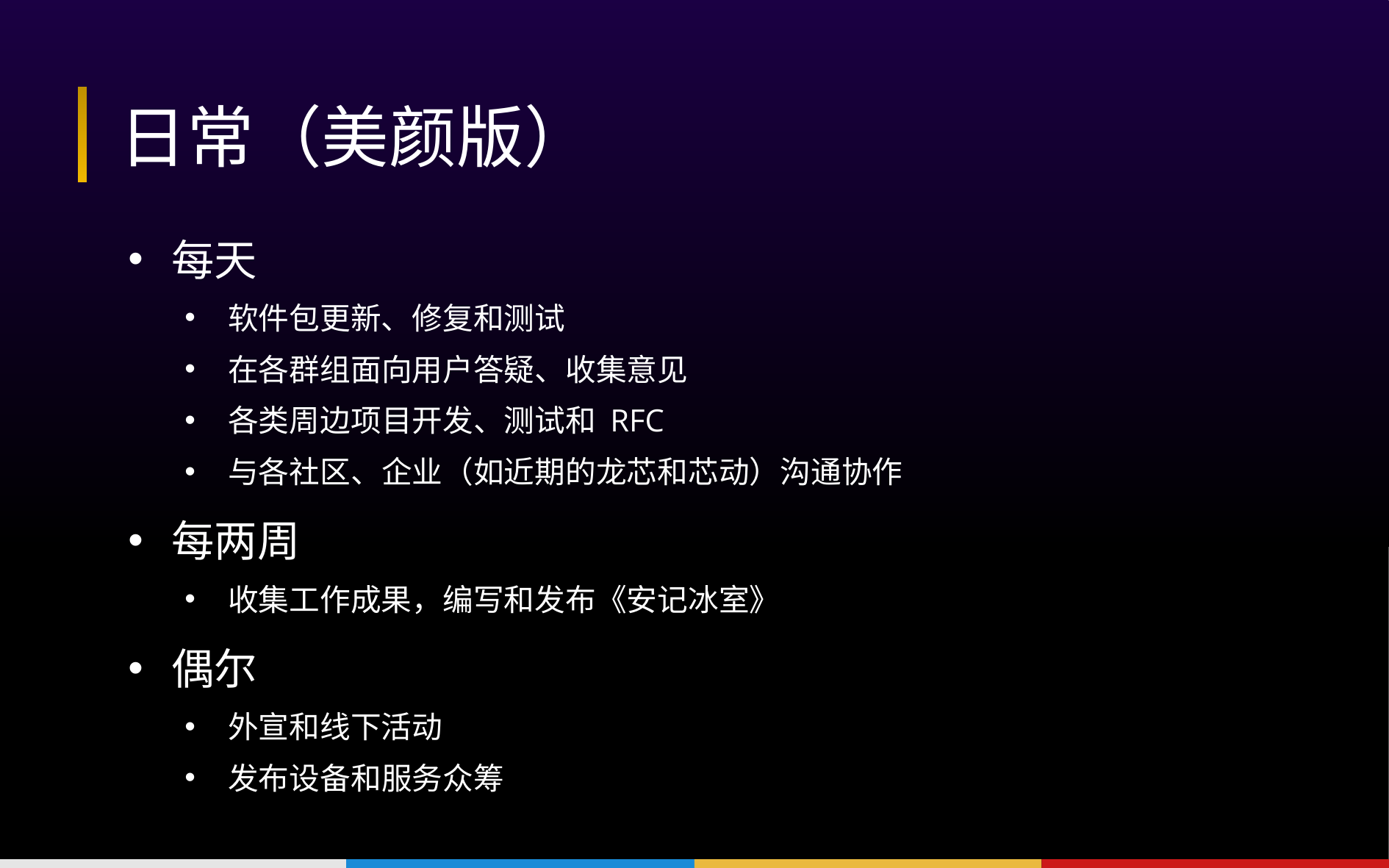

# 日常（美颜版）
每天
软件包更新、修复和测试
在各群组面向用户答疑、收集意见
各类周边项目开发、测试和 RFC
与各社区、企业（如近期的龙芯和芯动）沟通协作
每两周
收集工作成果，编写和发布《安记冰室》
偶尔
外宣和线下活动
发布设备和服务众筹
20